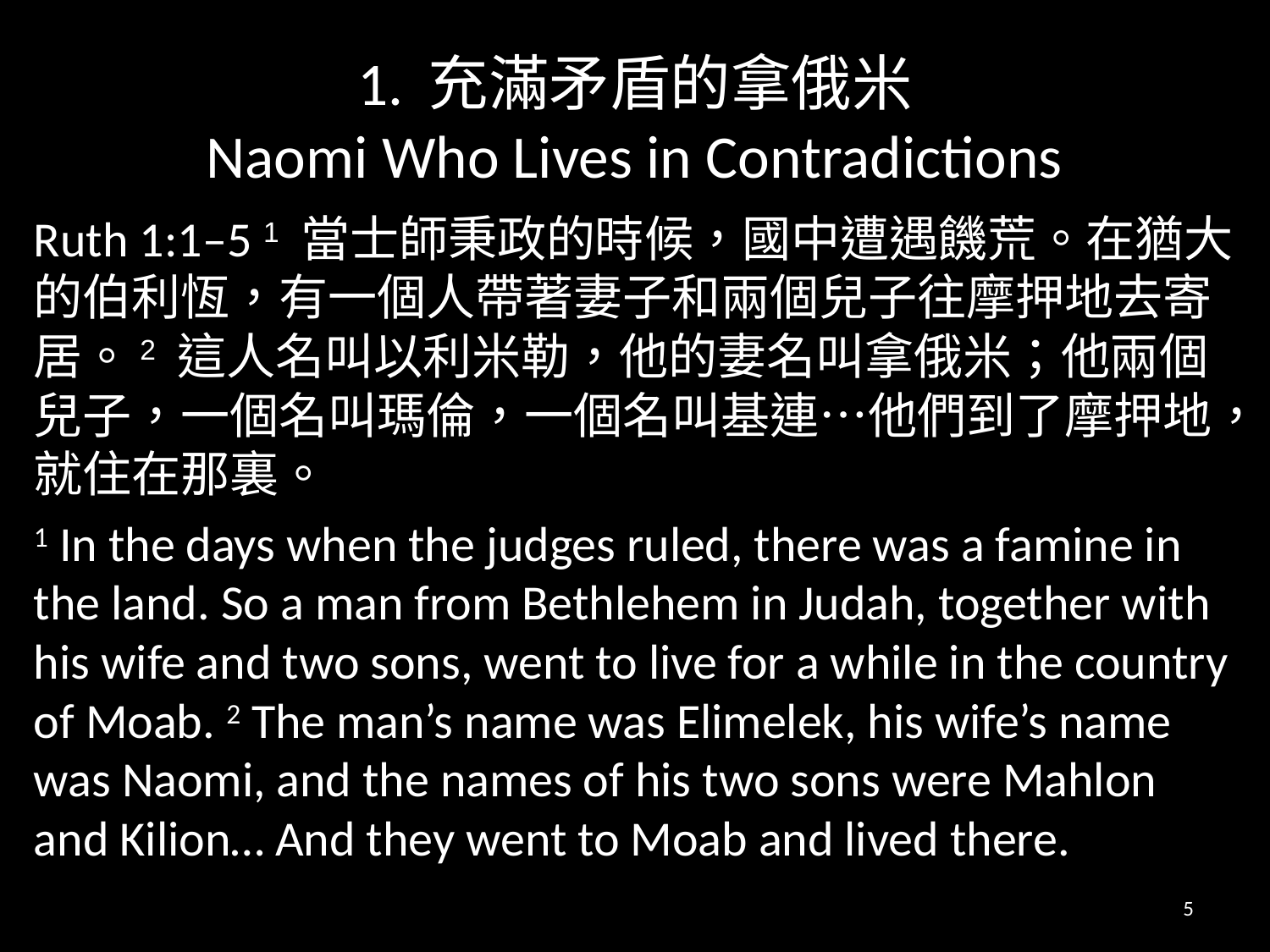

# 1. 充滿矛盾的拿俄米 Naomi Who Lives in Contradictions
Ruth 1:1–5 1 當士師秉政的時候，國中遭遇饑荒。在猶大的伯利恆，有一個人帶著妻子和兩個兒子往摩押地去寄居。2 這人名叫以利米勒，他的妻名叫拿俄米；他兩個兒子，一個名叫瑪倫，一個名叫基連…他們到了摩押地，就住在那裏。
1 In the days when the judges ruled, there was a famine in the land. So a man from Bethlehem in Judah, together with his wife and two sons, went to live for a while in the country of Moab. 2 The man’s name was Elimelek, his wife’s name was Naomi, and the names of his two sons were Mahlon and Kilion… And they went to Moab and lived there.

5